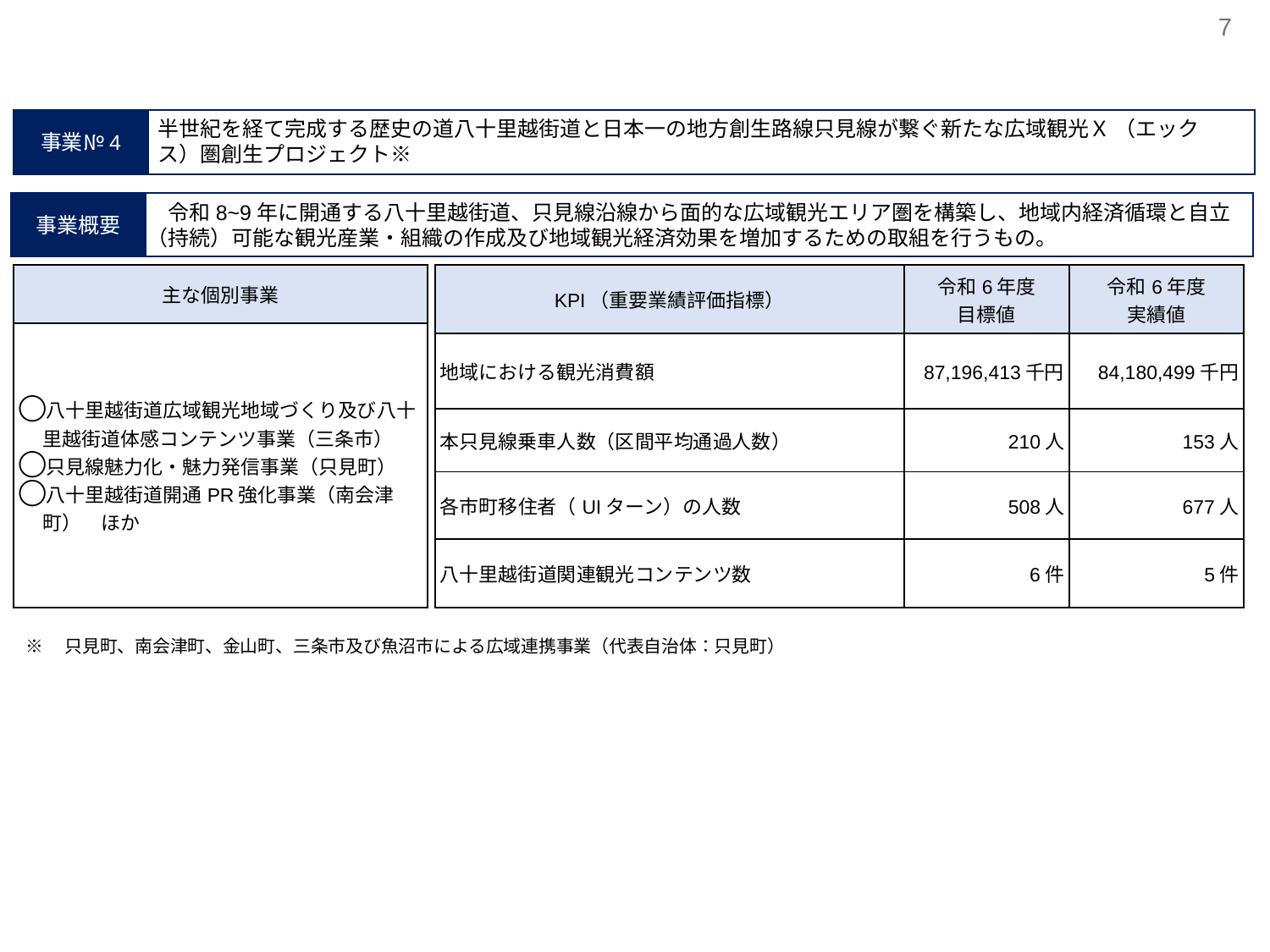

7
半世紀を経て完成する歴史の道八十里越街道と日本一の地方創生路線只見線が繋ぐ新たな広域観光Ｘ （エックス）圏創生プロジェクト※

事業№4

　令和8~9年に開通する八十里越街道、只見線沿線から面的な広域観光エリア圏を構築し、地域内経済循環と自立（持続）可能な観光産業・組織の作成及び地域観光経済効果を増加するための取組を行うもの。
事業概要
| 主な個別事業 |
| --- |
| 八十里越街道広域観光地域づくり及び八十里越街道体感コンテンツ事業（三条市） 只見線魅力化・魅力発信事業（只見町） 八十里越街道開通PR強化事業（南会津町）　ほか |
| KPI（重要業績評価指標） | 令和6年度 目標値 | 令和6年度 実績値 |
| --- | --- | --- |
| 地域における観光消費額 | 87,196,413千円 | 84,180,499千円 |
| 本只見線乗車人数（区間平均通過人数） | 210人 | 153人 |
| 各市町移住者（UIターン）の人数 | 508人 | 677人 |
| 八十里越街道関連観光コンテンツ数 | 6件 | 5件 |
※　只見町、南会津町、金山町、三条市及び魚沼市による広域連携事業（代表自治体：只見町）